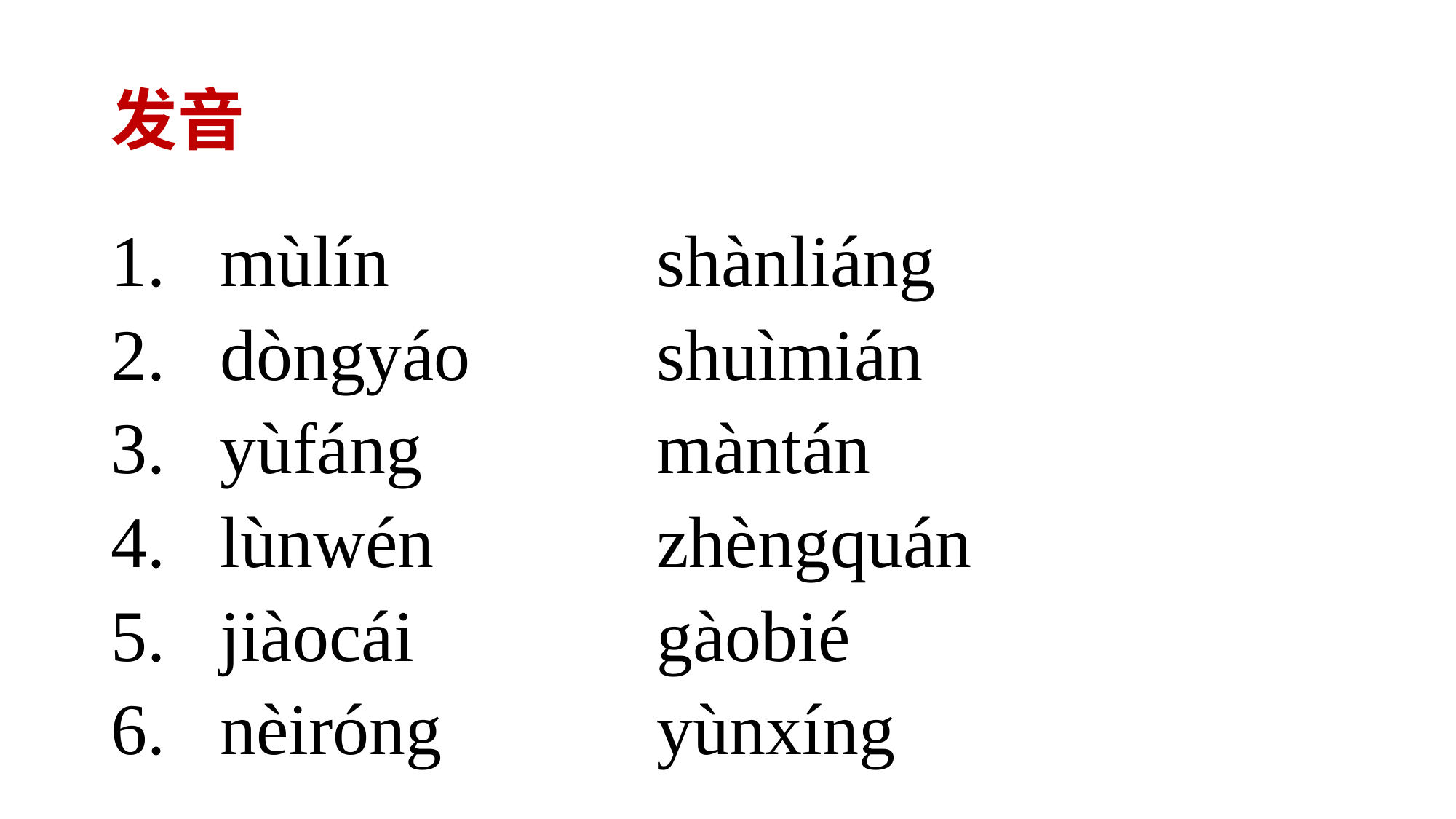

# 发音
mùlín			shànliáng
dòngyáo		shuìmián
yùfáng			màntán
lùnwén			zhèngquán
jiàocái			gàobié
nèiróng		yùnxíng